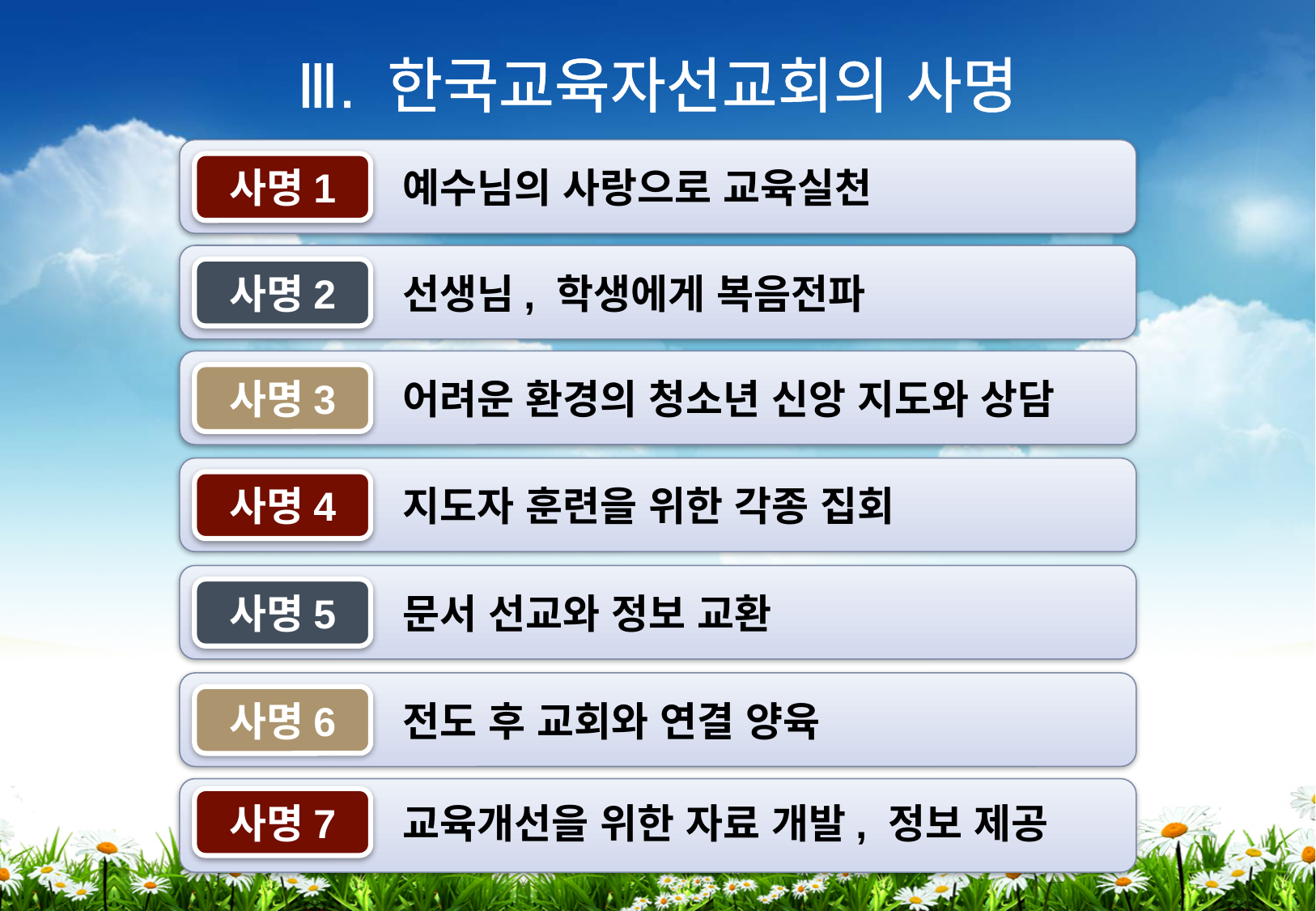

# Ⅲ. 한국교육자선교회의 사명

사명1
예수님의 사랑으로 교육실천

사명2
선생님, 학생에게 복음전파

사명3
어려운 환경의 청소년 신앙 지도와 상담

사명4
지도자 훈련을 위한 각종 집회

사명5
문서 선교와 정보 교환

사명6
전도 후 교회와 연결 양육

사명7
교육개선을 위한 자료 개발, 정보 제공